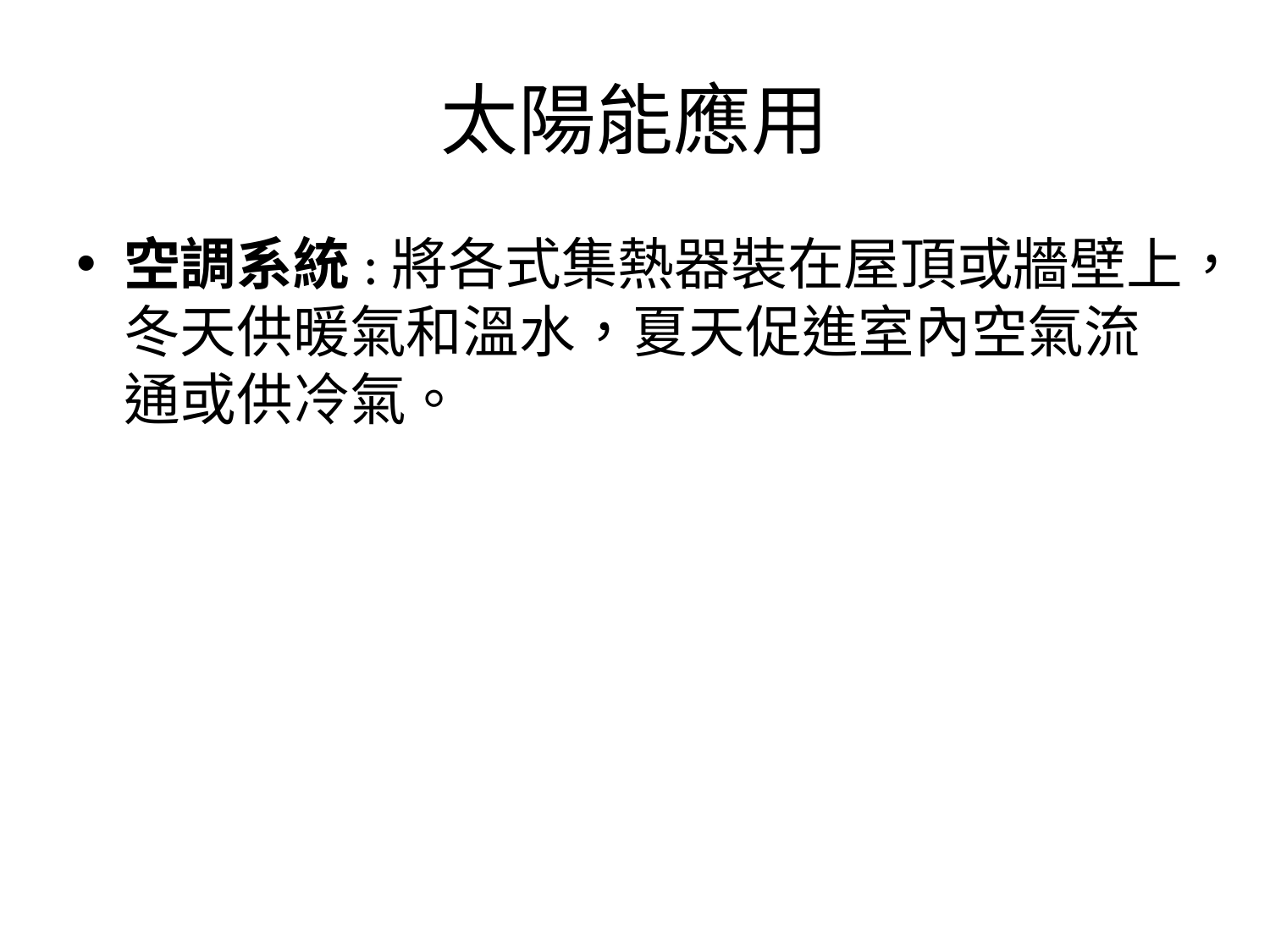

# 太陽能應用
空調系統:將各式集熱器裝在屋頂或牆壁上，冬天供暖氣和溫水，夏天促進室內空氣流通或供冷氣。